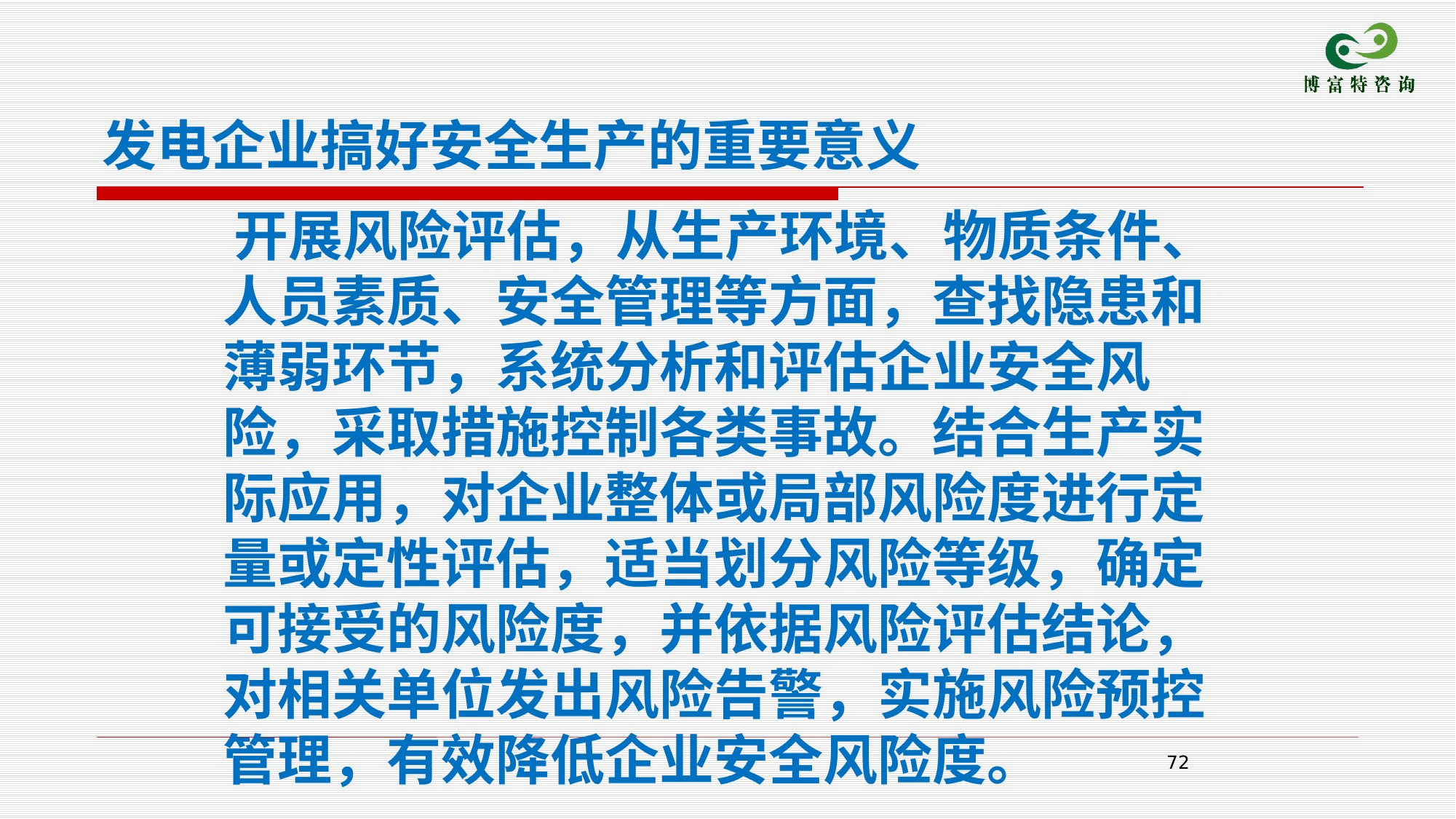

发电企业搞好安全生产的重要意义
      开展风险评估，从生产环境、物质条件、人员素质、安全管理等方面，查找隐患和薄弱环节，系统分析和评估企业安全风险，采取措施控制各类事故。结合生产实际应用，对企业整体或局部风险度进行定量或定性评估，适当划分风险等级，确定可接受的风险度，并依据风险评估结论，对相关单位发出风险告警，实施风险预控管理，有效降低企业安全风险度。

72